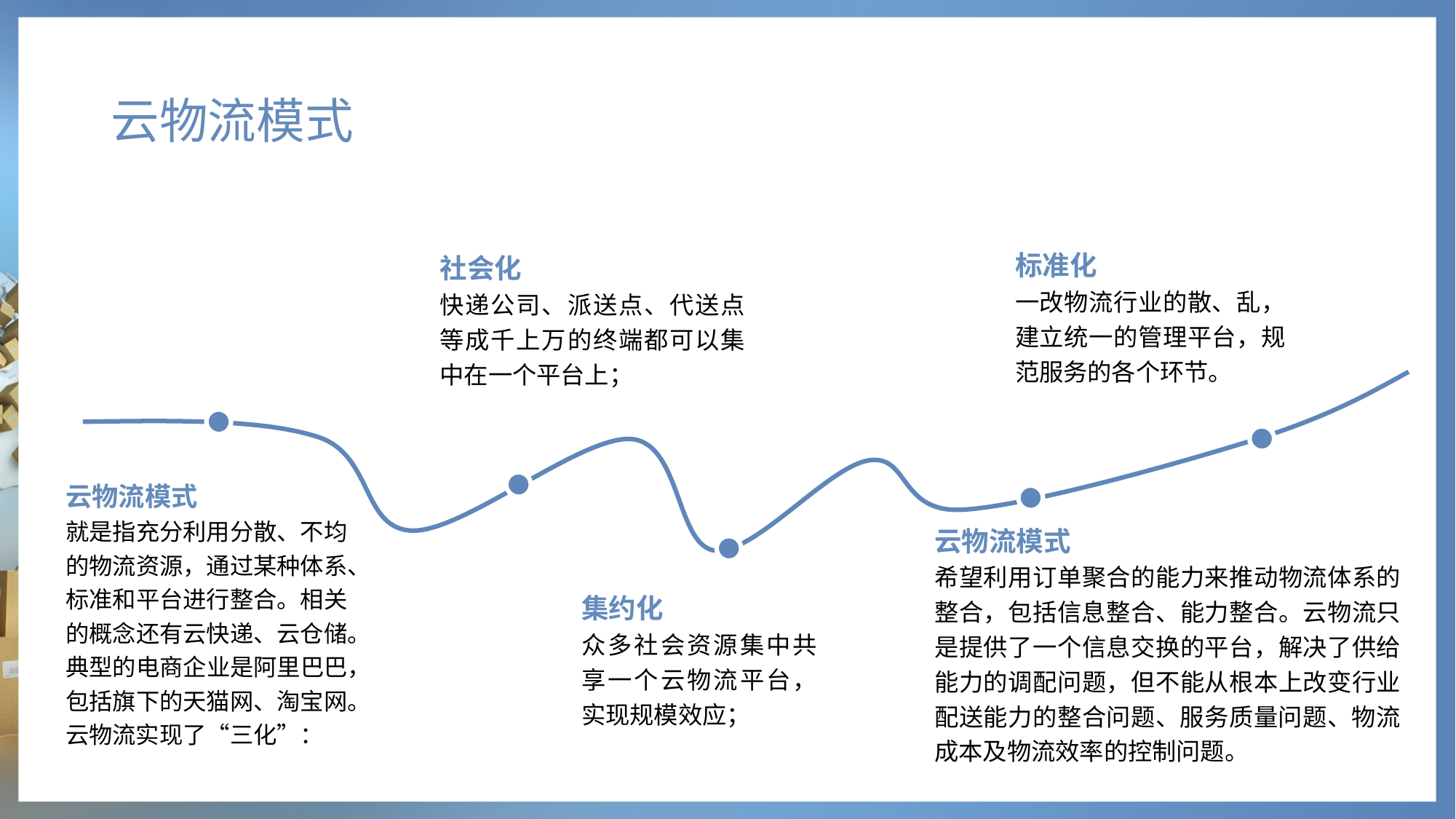

# 云物流模式

标准化
一改物流行业的散、乱，建立统一的管理平台，规范服务的各个环节。

社会化
快递公司、派送点、代送点等成千上万的终端都可以集中在一个平台上；

云物流模式
就是指充分利用分散、不均的物流资源，通过某种体系、标准和平台进行整合。相关的概念还有云快递、云仓储。典型的电商企业是阿里巴巴，包括旗下的天猫网、淘宝网。云物流实现了“三化”：

云物流模式
希望利用订单聚合的能力来推动物流体系的整合，包括信息整合、能力整合。云物流只是提供了一个信息交换的平台，解决了供给能力的调配问题，但不能从根本上改变行业配送能力的整合问题、服务质量问题、物流成本及物流效率的控制问题。

集约化
众多社会资源集中共享一个云物流平台，实现规模效应；